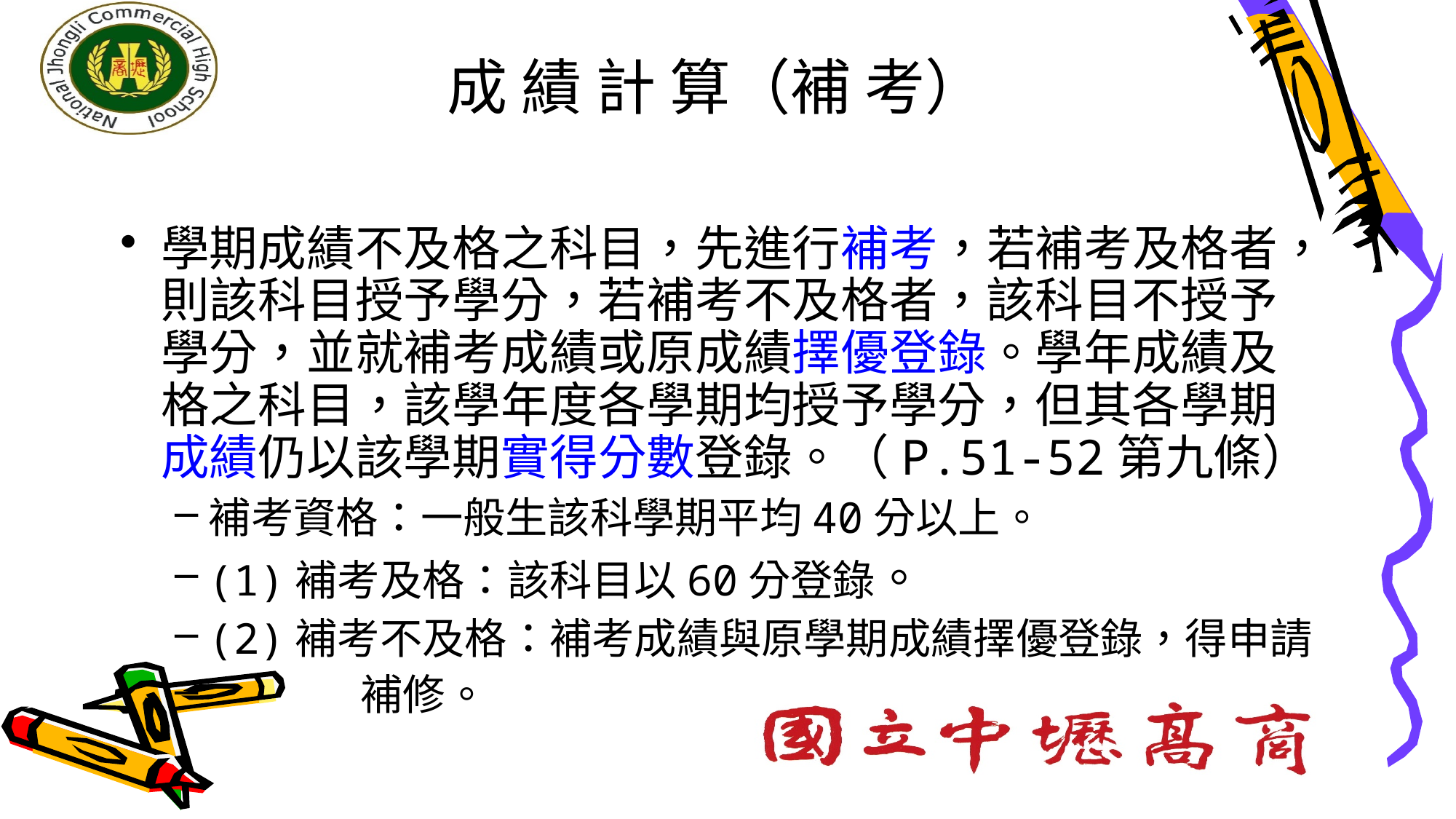

# 成 績 計 算（補 考）
學期成績不及格之科目，先進行補考，若補考及格者，則該科目授予學分，若補考不及格者，該科目不授予學分，並就補考成績或原成績擇優登錄。學年成績及格之科目，該學年度各學期均授予學分，但其各學期成績仍以該學期實得分數登錄。（P.51-52第九條）
補考資格：一般生該科學期平均40分以上。
(1)補考及格：該科目以60分登錄。
(2)補考不及格：補考成績與原學期成績擇優登錄，得申請
               補修。